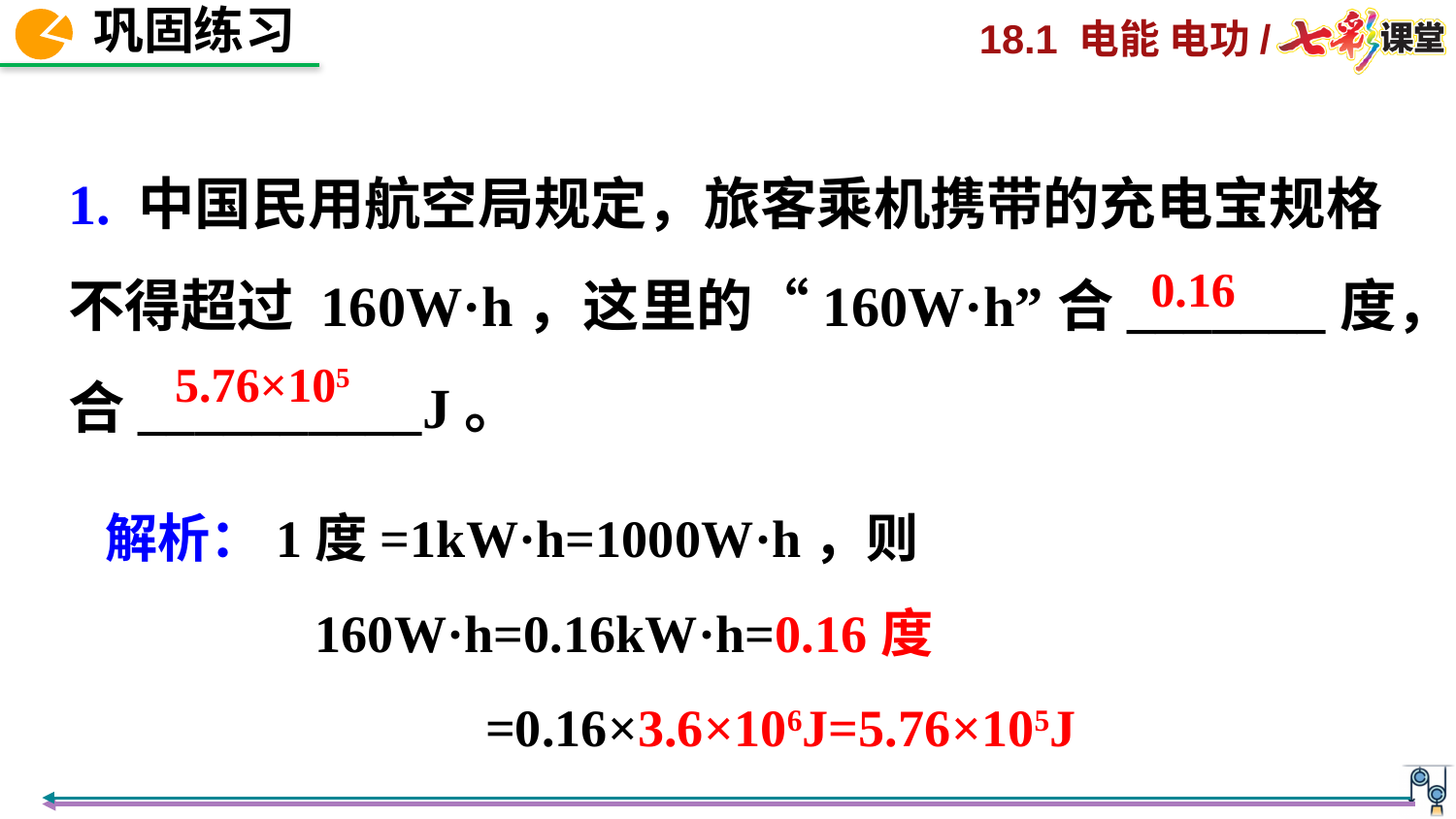

1. 中国民用航空局规定，旅客乘机携带的充电宝规格不得超过 160W·h，这里的“160W·h”合_______度，合__________J。
0.16
5.76×105
解析：1度=1kW·h=1000W·h，则
                160W·h=0.16kW·h=0.16度
                             =0.16×3.6×106J=5.76×105J